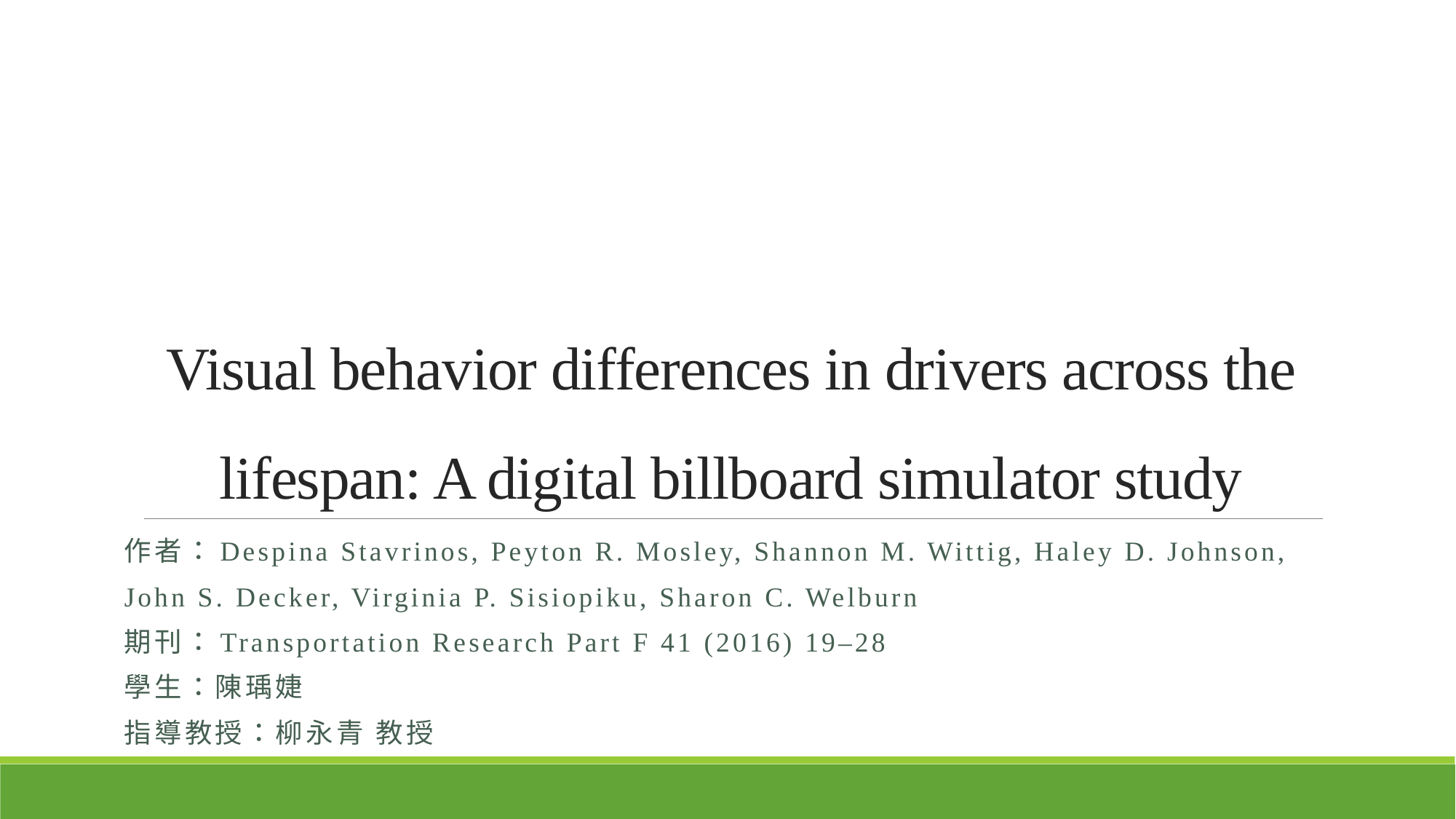

# Visual behavior differences in drivers across the lifespan: A digital billboard simulator study
作者：Despina Stavrinos, Peyton R. Mosley, Shannon M. Wittig, Haley D. Johnson,
John S. Decker, Virginia P. Sisiopiku, Sharon C. Welburn
期刊：Transportation Research Part F 41 (2016) 19–28
學生：陳瑀婕
指導教授：柳永青 教授